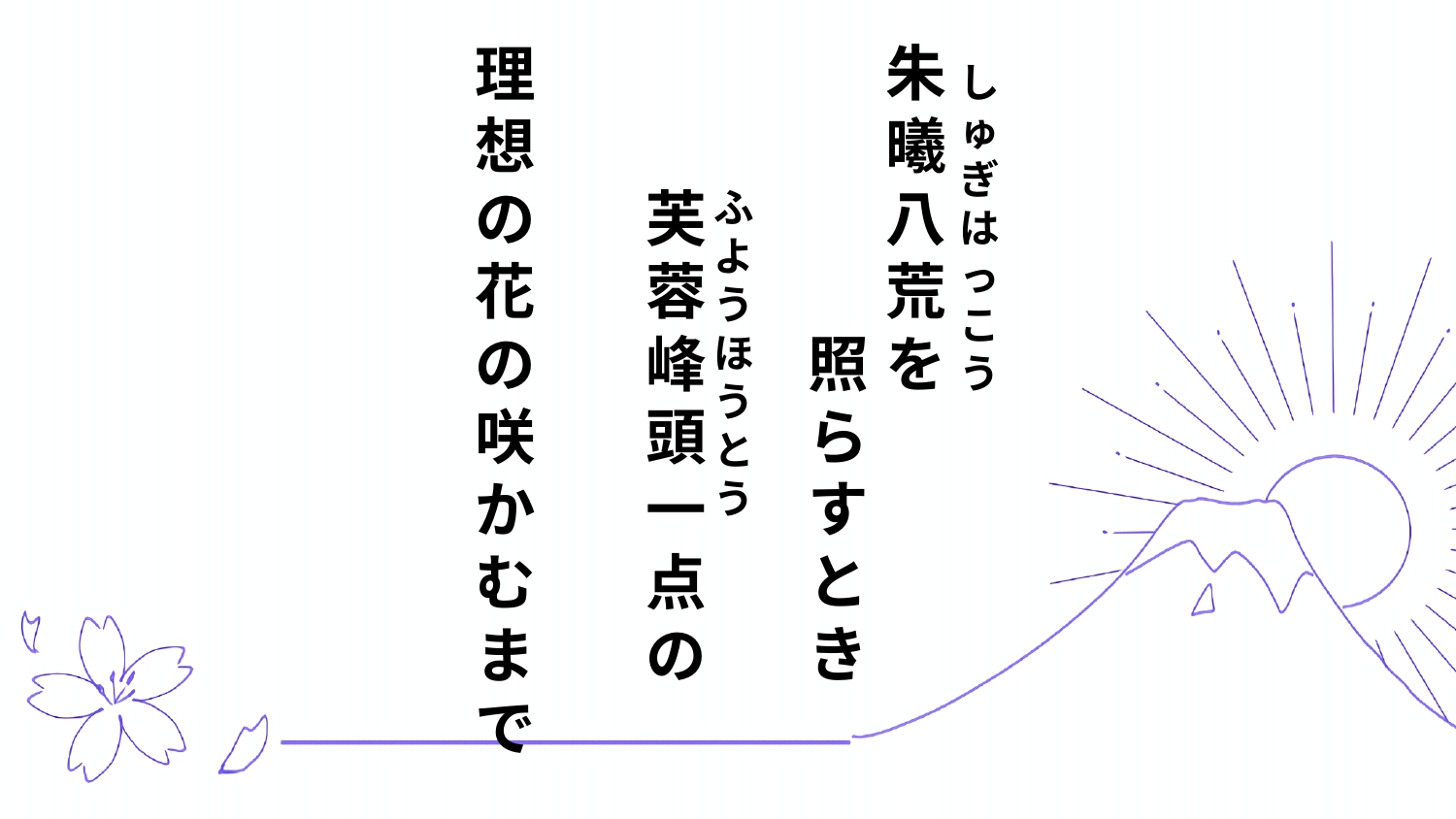

理想の花の咲かむまで
朱曦八荒を
しゅぎはっこう
芙蓉峰頭一点の

ふようほうとう
照らすとき